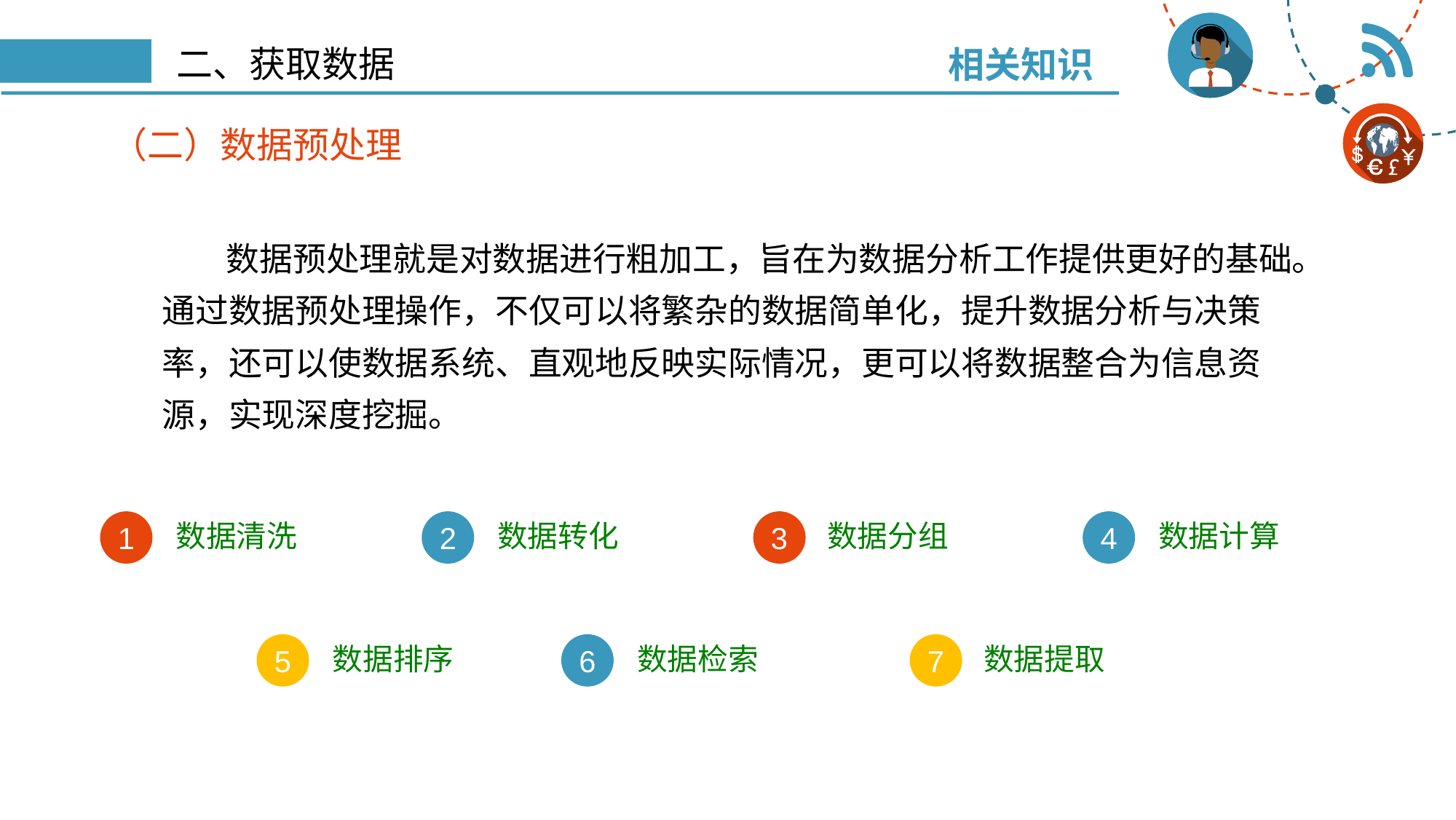

相关知识
# 二、获取数据
（二）数据预处理
数据预处理就是对数据进行粗加工，旨在为数据分析工作提供更好的基础。通过数据预处理操作，不仅可以将繁杂的数据简单化，提升数据分析与决策率，还可以使数据系统、直观地反映实际情况，更可以将数据整合为信息资源，实现深度挖掘。

1
2
4
3
数据清洗
数据转化
数据分组
数据计算

5
6
7
数据排序
数据检索
数据提取